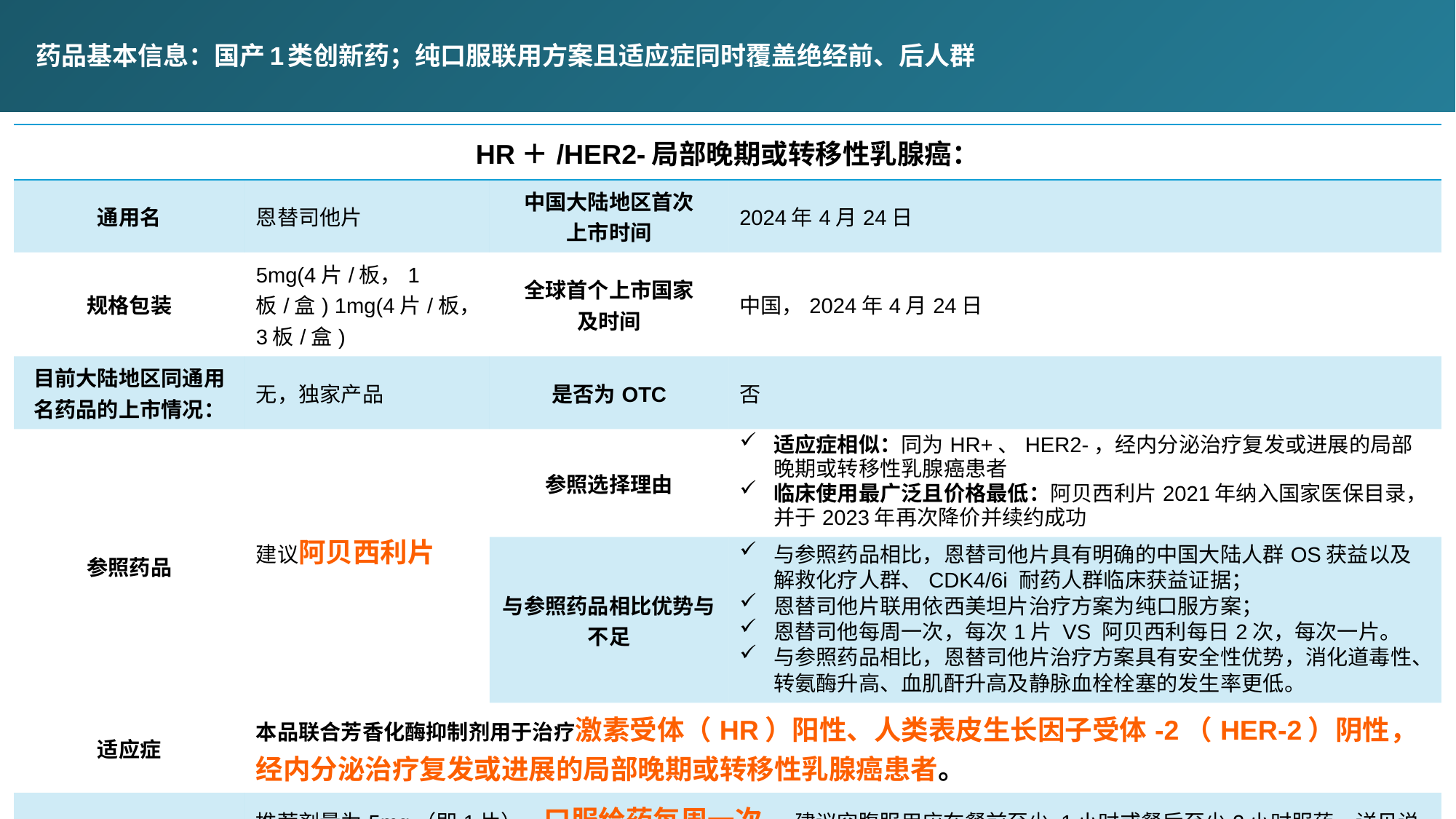

药品基本信息：国产1类创新药；纯口服联用方案且适应症同时覆盖绝经前、后人群
| HR＋/HER2-局部晚期或转移性乳腺癌： |  |  |  |
| --- | --- | --- | --- |
| 通用名 | 恩替司他片 | 中国大陆地区首次 上市时间 | 2024年4月24日 |
| 规格包装 | 5mg(4片/板，1板/盒) 1mg(4片/板，3板/盒) | 全球首个上市国家 及时间 | 中国，2024年4月24日 |
| 目前大陆地区同通用名药品的上市情况： | 无，独家产品 | 是否为OTC | 否 |
| 参照药品 | 建议阿贝西利片 | 参照选择理由 | 适应症相似：同为HR+、HER2-，经内分泌治疗复发或进展的局部晚期或转移性乳腺癌患者 临床使用最广泛且价格最低：阿贝西利片2021年纳入国家医保目录，并于2023年再次降价并续约成功 |
|  |  | 与参照药品相比优势与不足 | 与参照药品相比，恩替司他片具有明确的中国大陆人群OS获益以及解救化疗人群、CDK4/6i 耐药人群临床获益证据； 恩替司他片联用依西美坦片治疗方案为纯口服方案； 恩替司他每周一次，每次1片 VS 阿贝西利每日2次，每次一片。 与参照药品相比，恩替司他片治疗方案具有安全性优势，消化道毒性、转氨酶升高、血肌酐升高及静脉血栓栓塞的发生率更低。 |
| 适应症 | 本品联合芳香化酶抑制剂用于治疗激素受体（HR）阳性、人类表皮生长因子受体-2（HER-2）阴性，经内分泌治疗复发或进展的局部晚期或转移性乳腺癌患者。 |  |  |
| 用法用量 | 推荐剂量为5mg（即1片），口服给药每周一次 。 建议空腹服用应在餐前至少 1小时或餐后至少2小时服药。详见说明书。 |  |  |